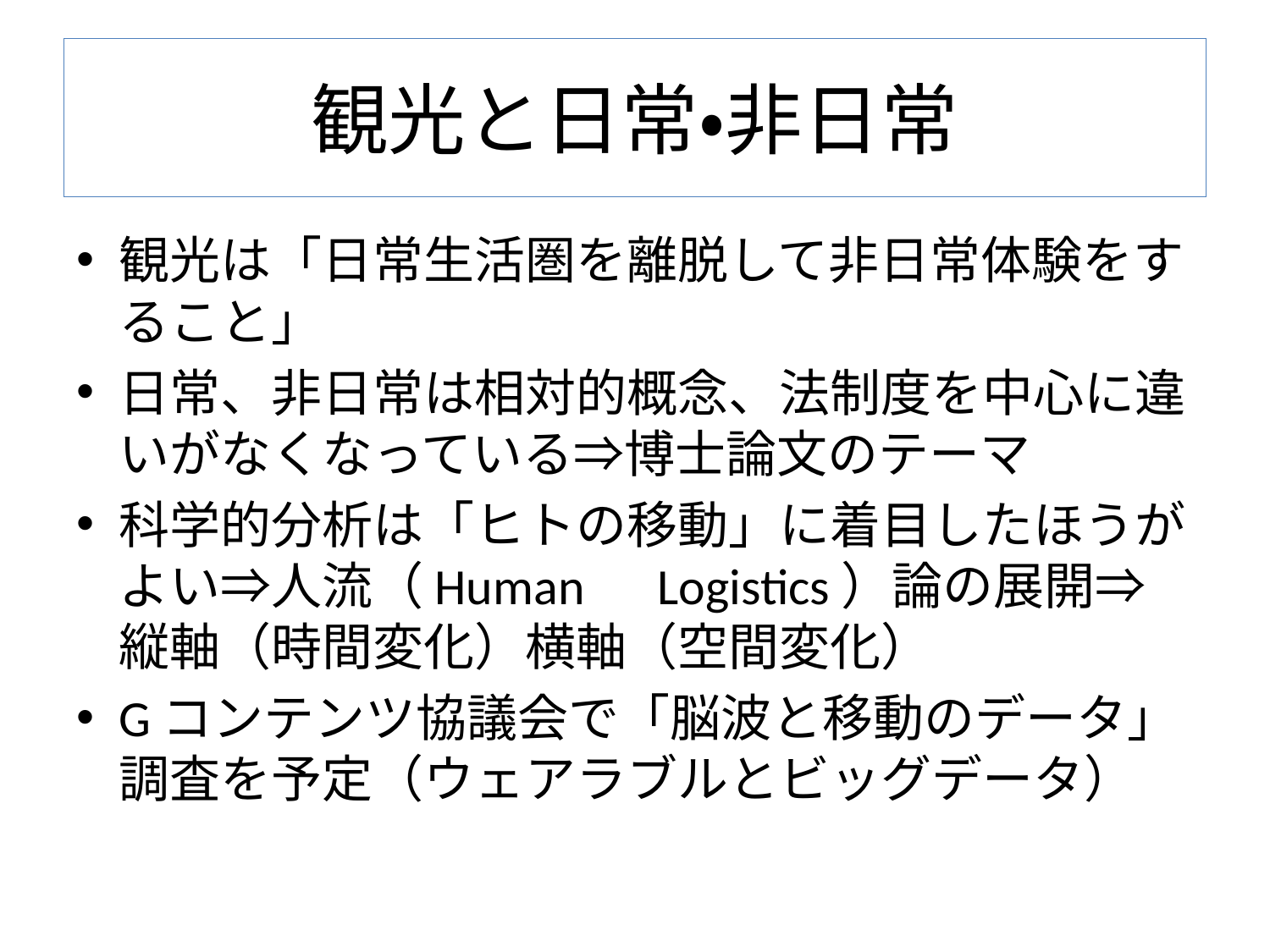

# 観光と日常・非日常
観光は「日常生活圏を離脱して非日常体験をすること」
日常、非日常は相対的概念、法制度を中心に違いがなくなっている⇒博士論文のテーマ
科学的分析は「ヒトの移動」に着目したほうがよい⇒人流（Human　Logistics）論の展開⇒縦軸（時間変化）横軸（空間変化）
Gコンテンツ協議会で「脳波と移動のデータ」調査を予定（ウェアラブルとビッグデータ）